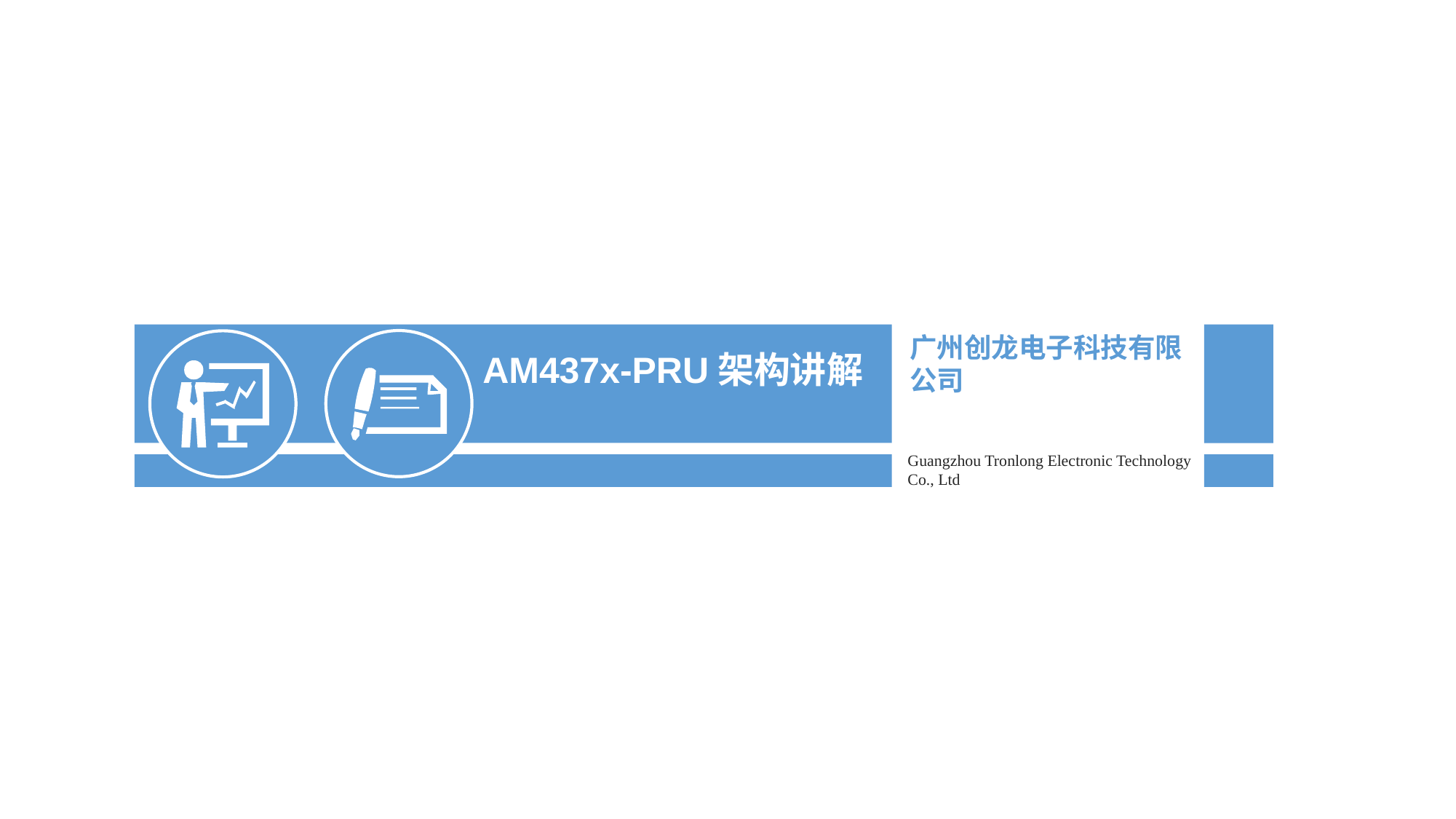

AM437x-PRU架构讲解

广州创龙电子科技有限公司

Guangzhou Tronlong Electronic Technology Co., Ltd